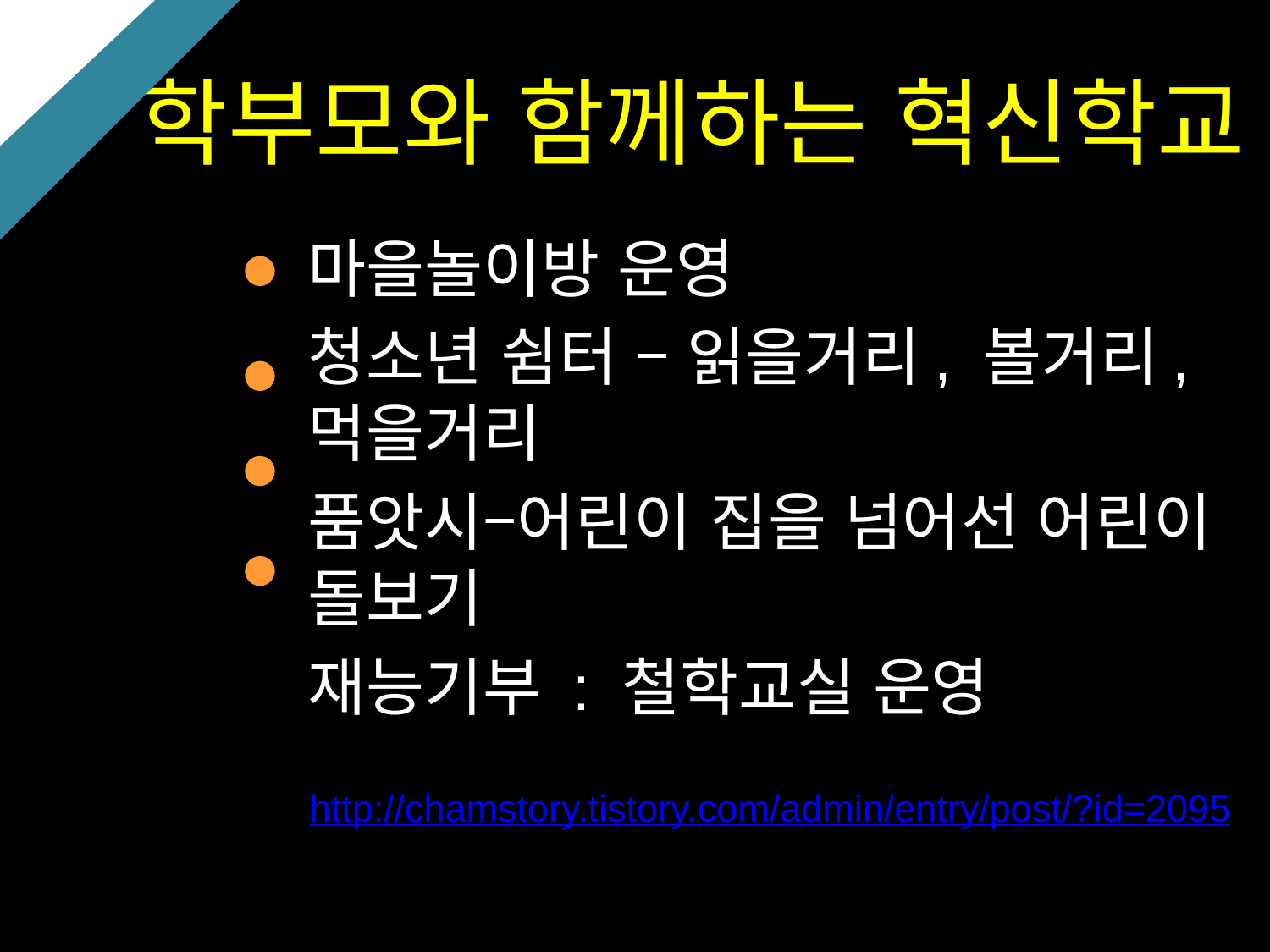

# 학부모와 함께하는 혁신학교
마을놀이방 운영
청소년 쉼터 – 읽을거리, 볼거리, 먹을거리
품앗시–어린이 집을 넘어선 어린이 돌보기
재능기부 : 철학교실 운영

http://chamstory.tistory.com/admin/entry/post/?id=2095